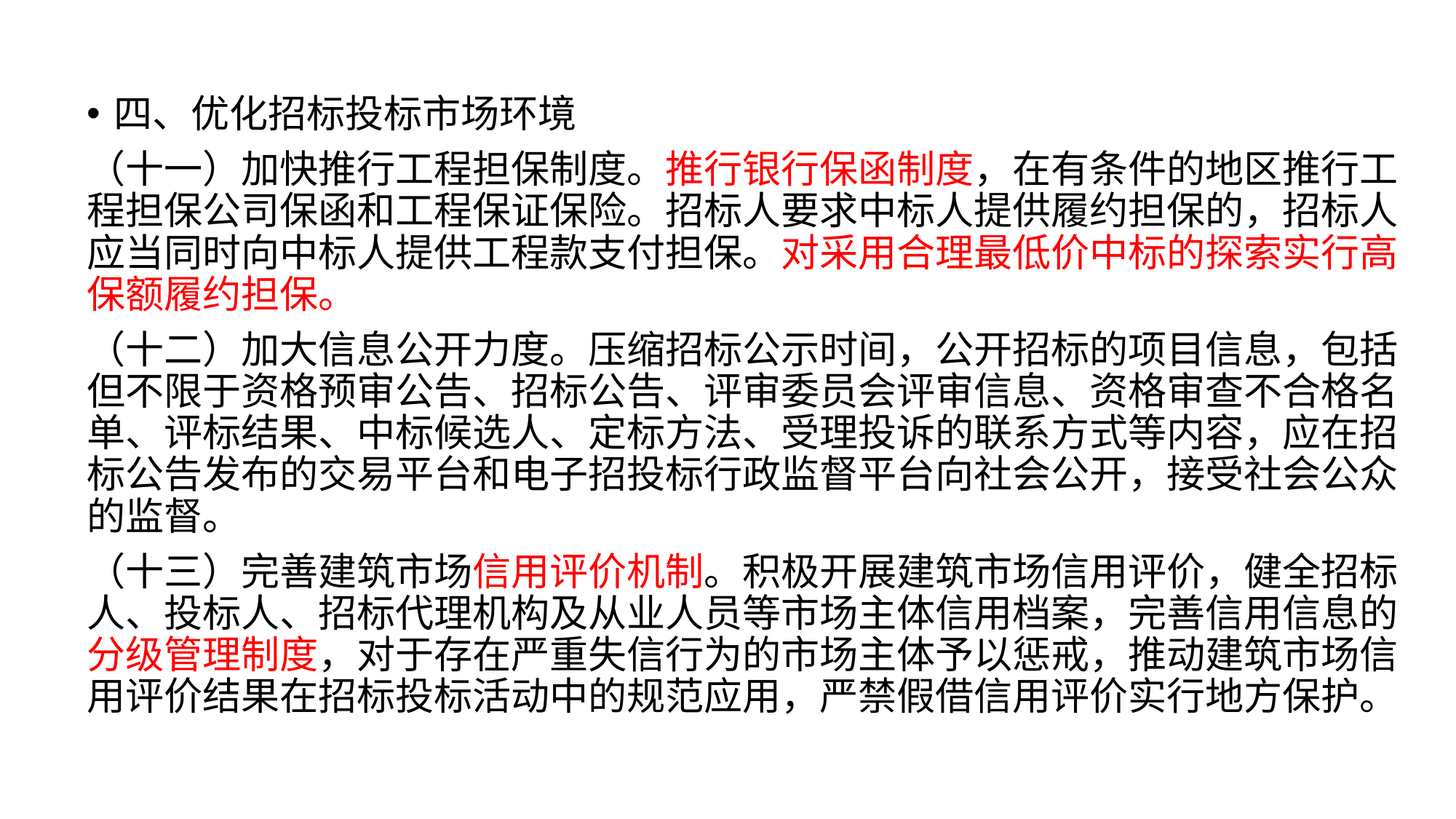

四、优化招标投标市场环境
（十一）加快推行工程担保制度。推行银行保函制度，在有条件的地区推行工程担保公司保函和工程保证保险。招标人要求中标人提供履约担保的，招标人应当同时向中标人提供工程款支付担保。对采用合理最低价中标的探索实行高保额履约担保。
（十二）加大信息公开力度。压缩招标公示时间，公开招标的项目信息，包括但不限于资格预审公告、招标公告、评审委员会评审信息、资格审查不合格名单、评标结果、中标候选人、定标方法、受理投诉的联系方式等内容，应在招标公告发布的交易平台和电子招投标行政监督平台向社会公开，接受社会公众的监督。
（十三）完善建筑市场信用评价机制。积极开展建筑市场信用评价，健全招标人、投标人、招标代理机构及从业人员等市场主体信用档案，完善信用信息的分级管理制度，对于存在严重失信行为的市场主体予以惩戒，推动建筑市场信用评价结果在招标投标活动中的规范应用，严禁假借信用评价实行地方保护。